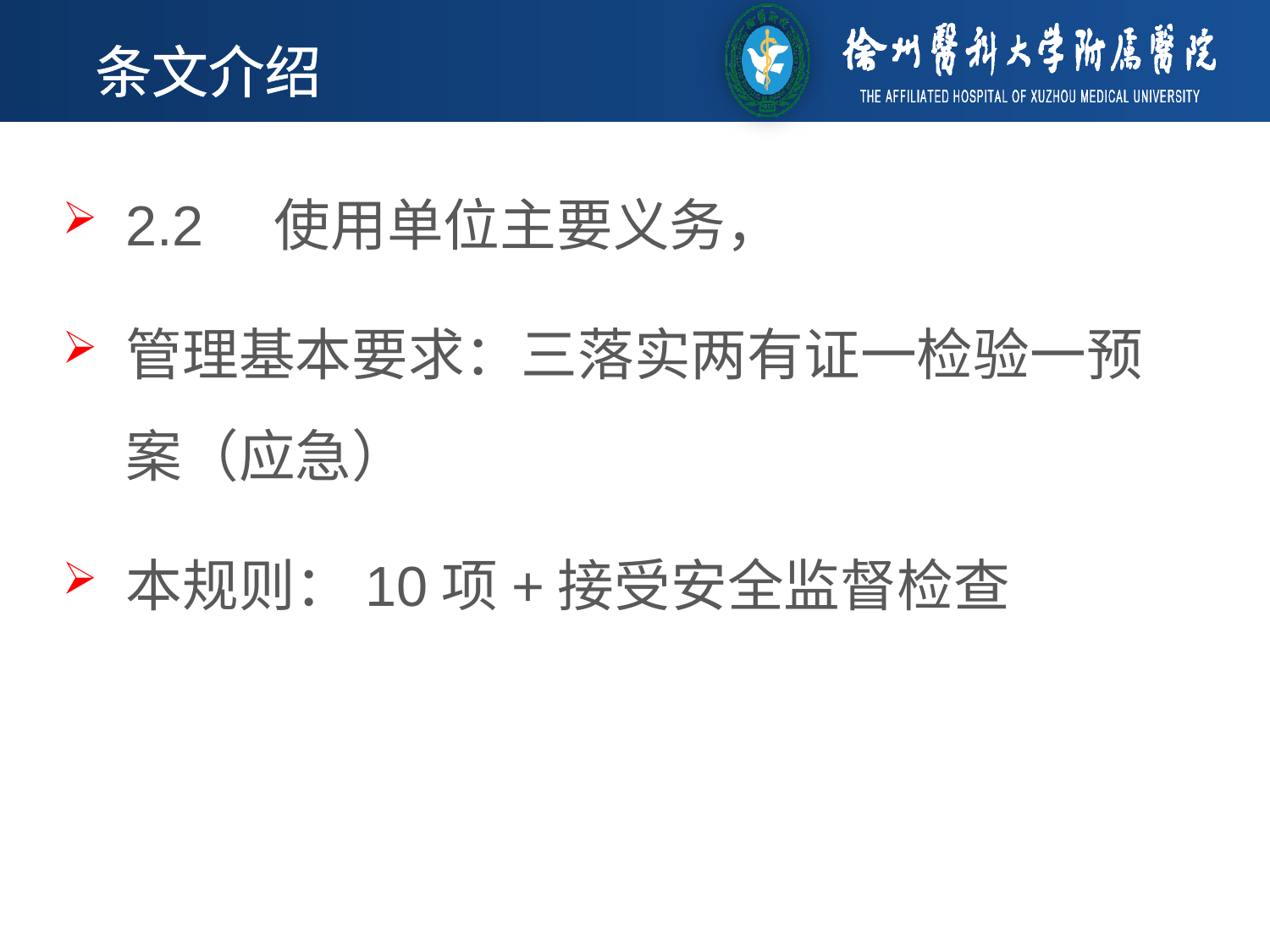

条文介绍

2.2　使用单位主要义务，
管理基本要求：三落实两有证一检验一预案（应急）
本规则：10项+接受安全监督检查